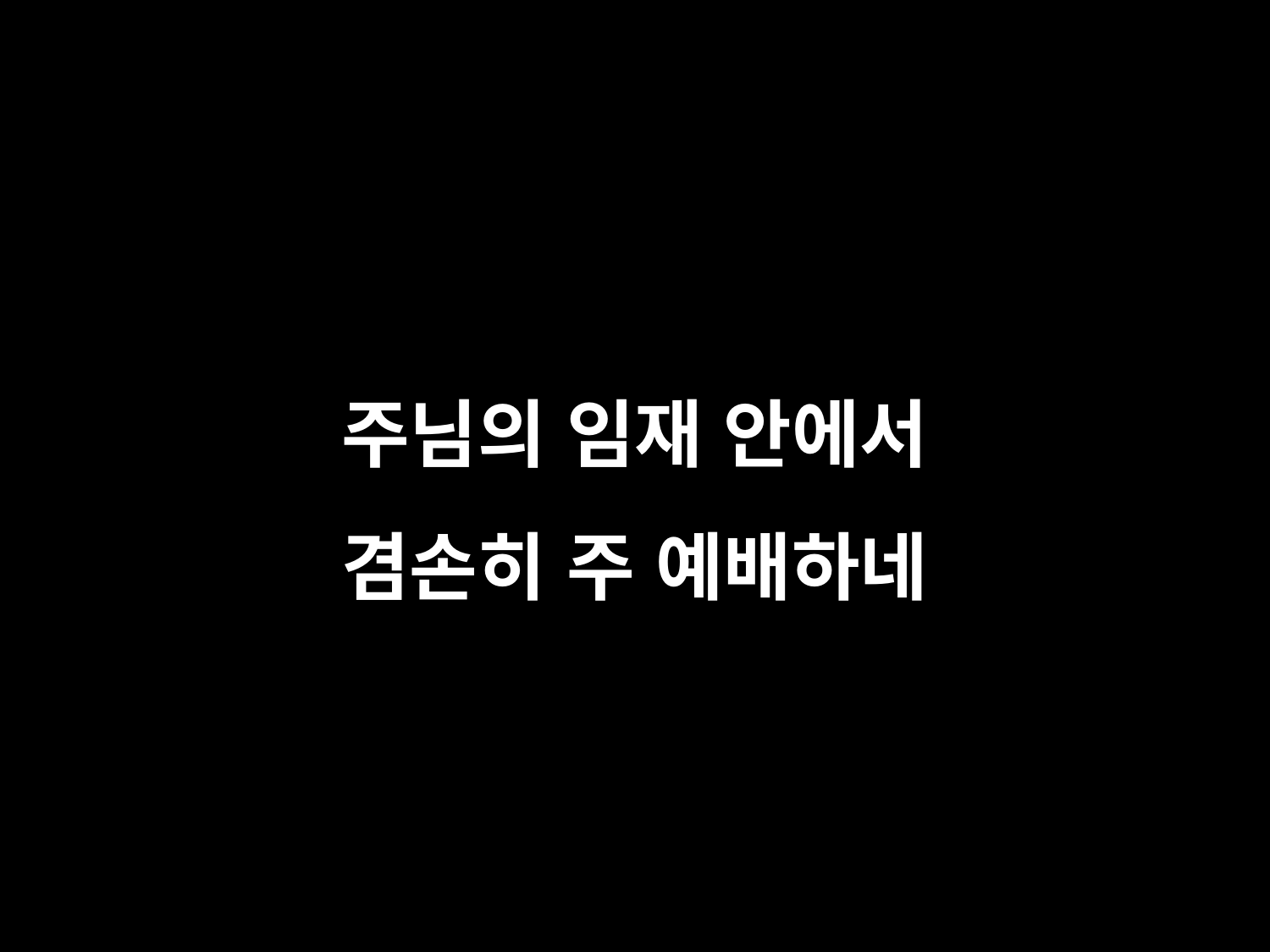

# 주님의 임재 안에서 겸손히 주 예배하네